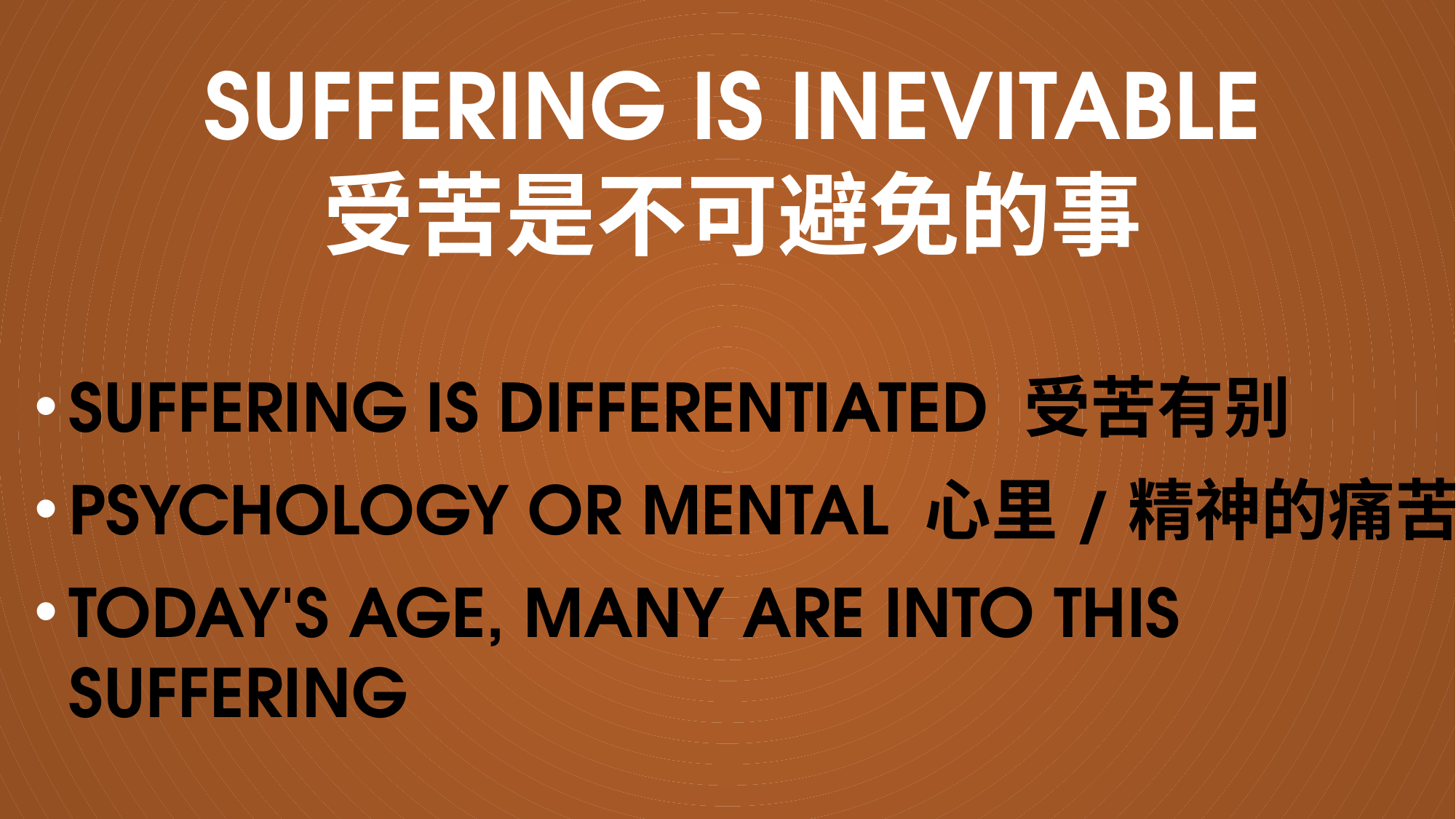

# SUFFERING IS INEVITABLE 受苦是不可避免的事
Suffering is differentiated 受苦有别
Psychology or mental 心里/精神的痛苦
Today's Age, Many are into this suffering